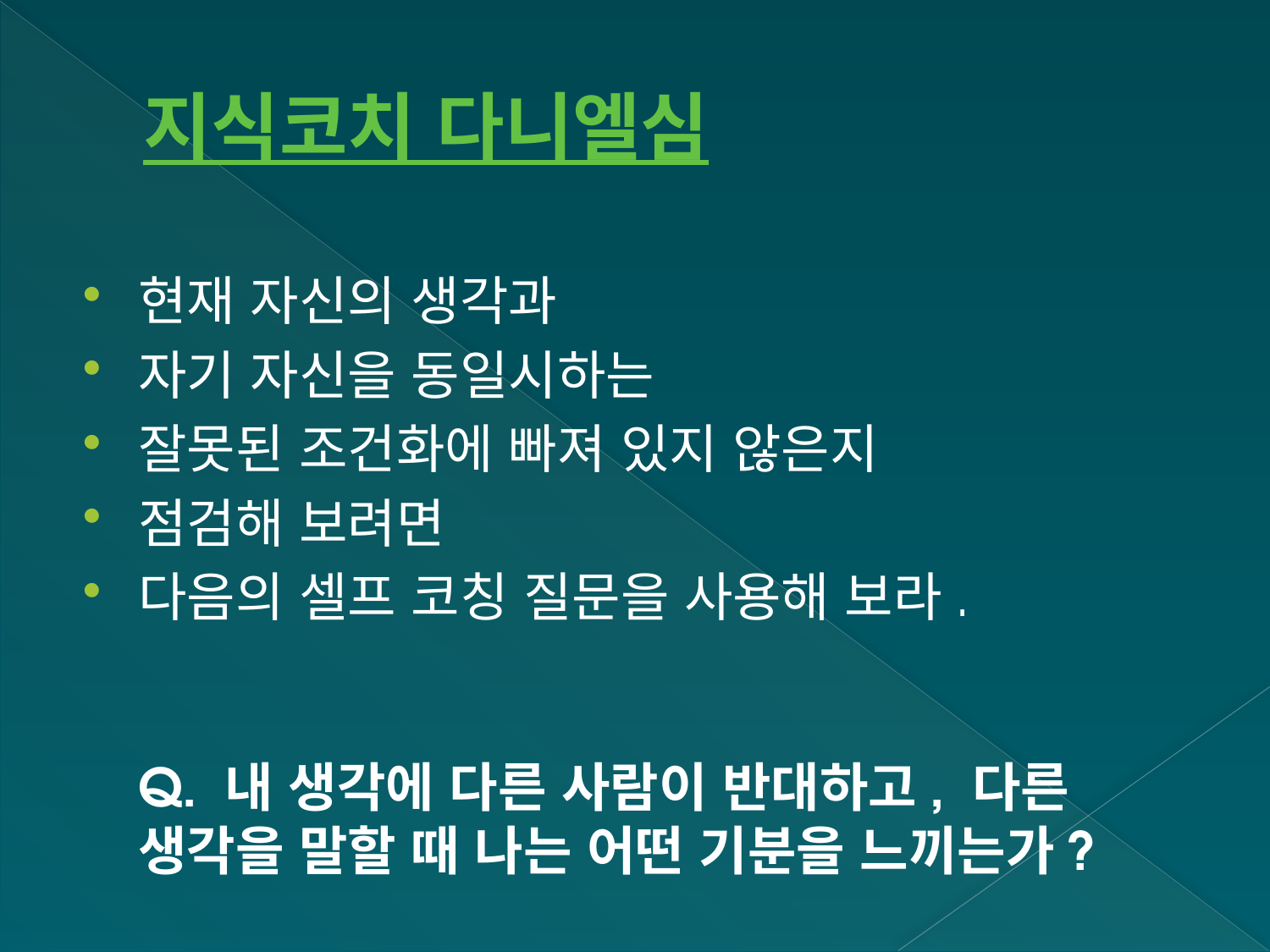

# 지식코치 다니엘심
현재 자신의 생각과
자기 자신을 동일시하는
잘못된 조건화에 빠져 있지 않은지
점검해 보려면
다음의 셀프 코칭 질문을 사용해 보라.
Q. 내 생각에 다른 사람이 반대하고, 다른 생각을 말할 때 나는 어떤 기분을 느끼는가?